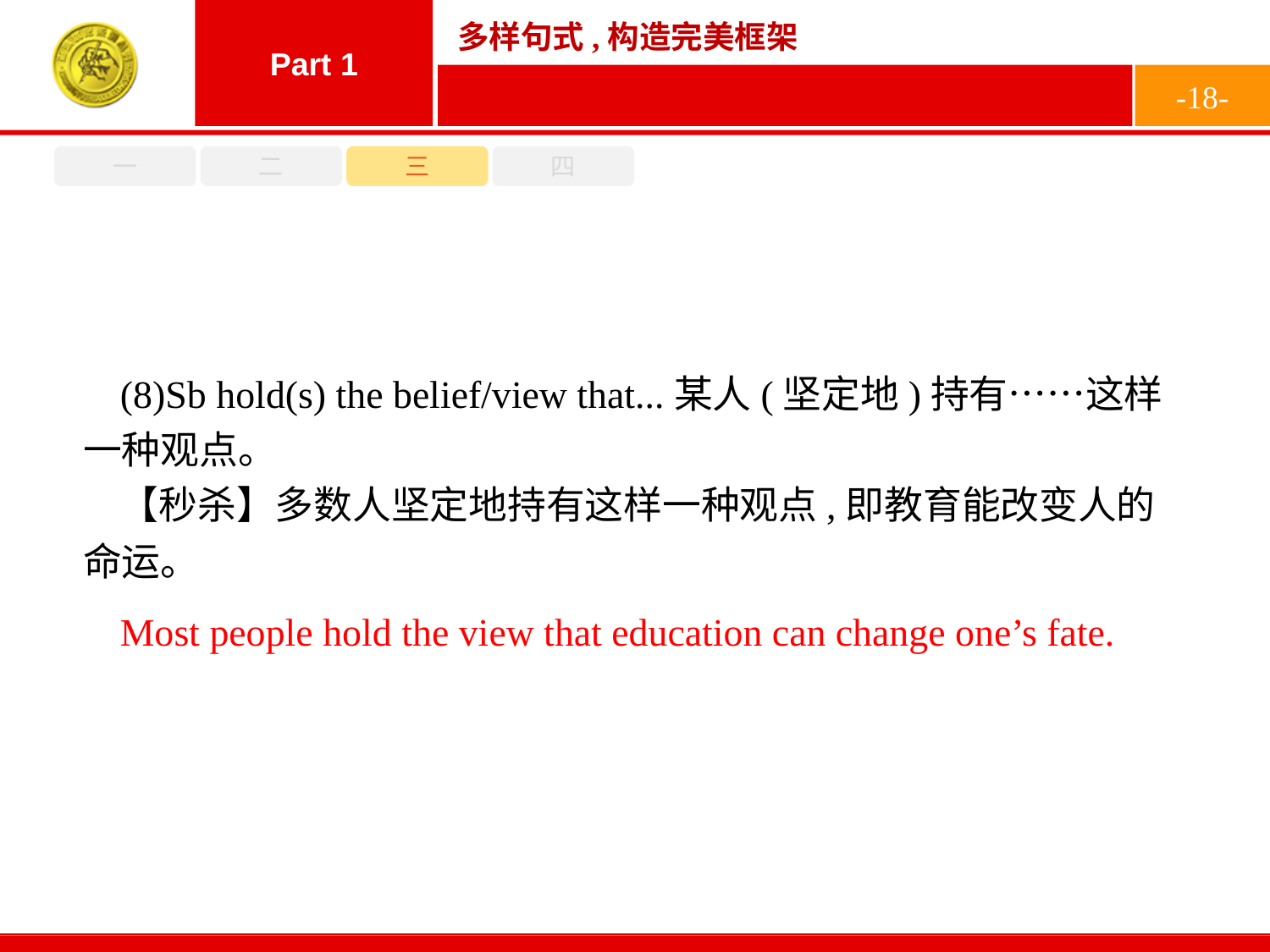

-18-
一
二
三
四
(8)Sb hold(s) the belief/view that...某人(坚定地)持有……这样一种观点。
【秒杀】多数人坚定地持有这样一种观点,即教育能改变人的命运。
Most people hold the view that education can change one’s fate.